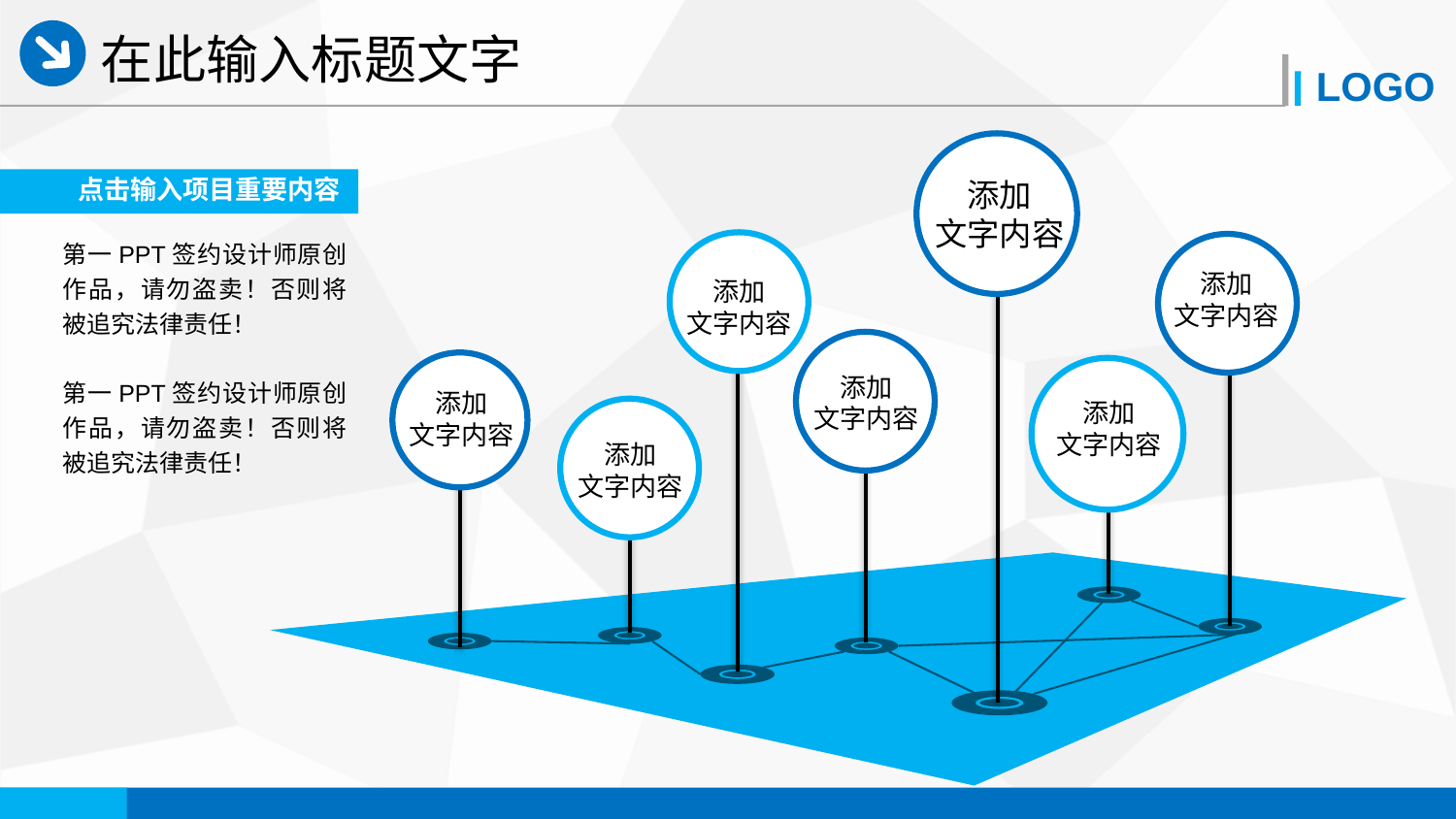

在此输入标题文字

点击输入项目重要内容

添加
文字内容
第一PPT签约设计师原创作品，请勿盗卖！否则将被追究法律责任！

第一PPT签约设计师原创作品，请勿盗卖！否则将被追究法律责任！

添加
文字内容
添加
文字内容

添加
文字内容
添加
文字内容
添加
文字内容

添加
文字内容